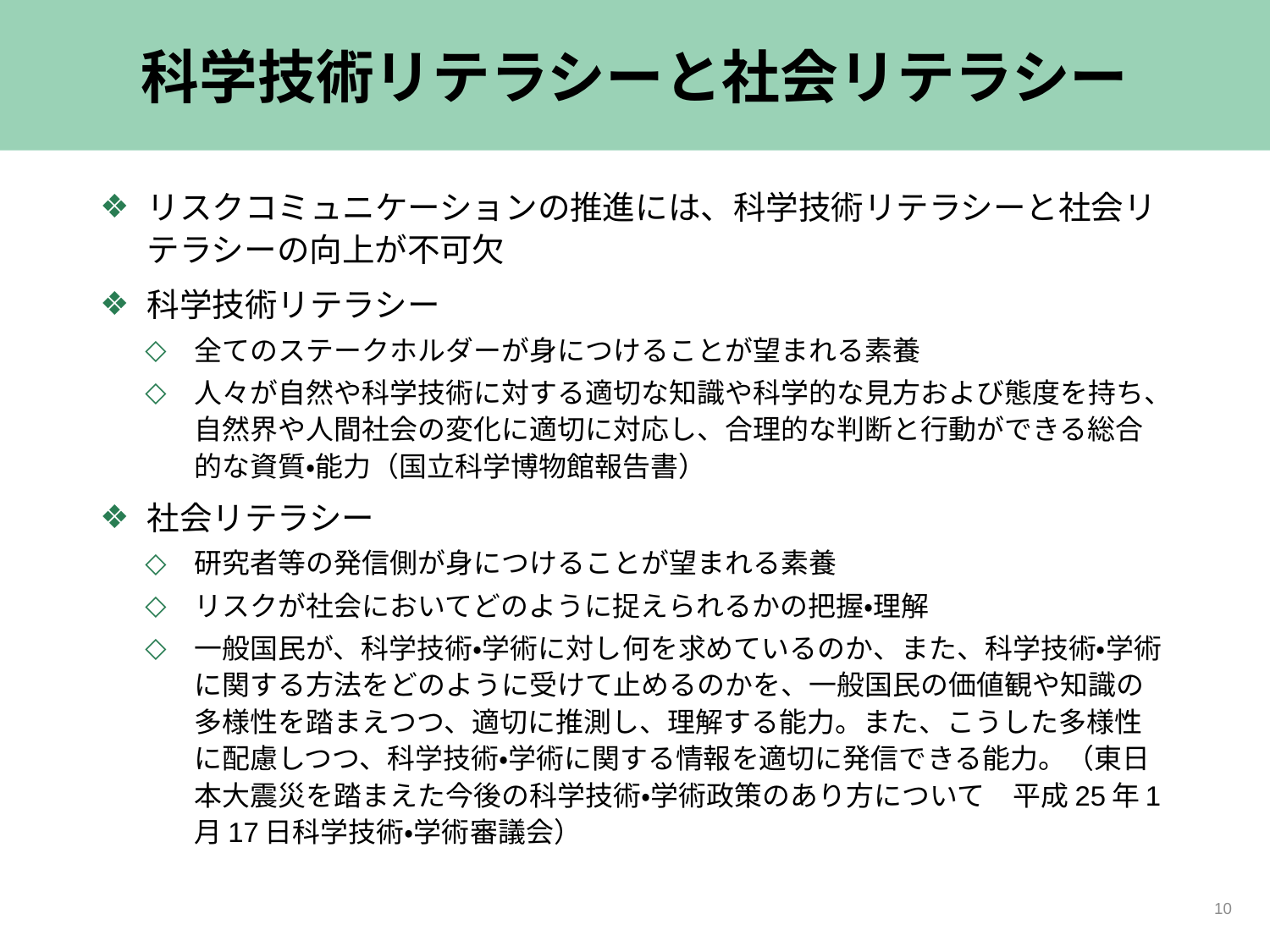

# 科学技術リテラシーと社会リテラシー
リスクコミュニケーションの推進には、科学技術リテラシーと社会リテラシーの向上が不可欠
科学技術リテラシー
全てのステークホルダーが身につけることが望まれる素養
人々が自然や科学技術に対する適切な知識や科学的な見方および態度を持ち、自然界や人間社会の変化に適切に対応し、合理的な判断と行動ができる総合的な資質・能力（国立科学博物館報告書）
社会リテラシー
研究者等の発信側が身につけることが望まれる素養
リスクが社会においてどのように捉えられるかの把握・理解
一般国民が、科学技術・学術に対し何を求めているのか、また、科学技術・学術に関する方法をどのように受けて止めるのかを、一般国民の価値観や知識の多様性を踏まえつつ、適切に推測し、理解する能力。また、こうした多様性に配慮しつつ、科学技術・学術に関する情報を適切に発信できる能力。（東日本大震災を踏まえた今後の科学技術・学術政策のあり方について　平成25年1月17日科学技術・学術審議会）
10